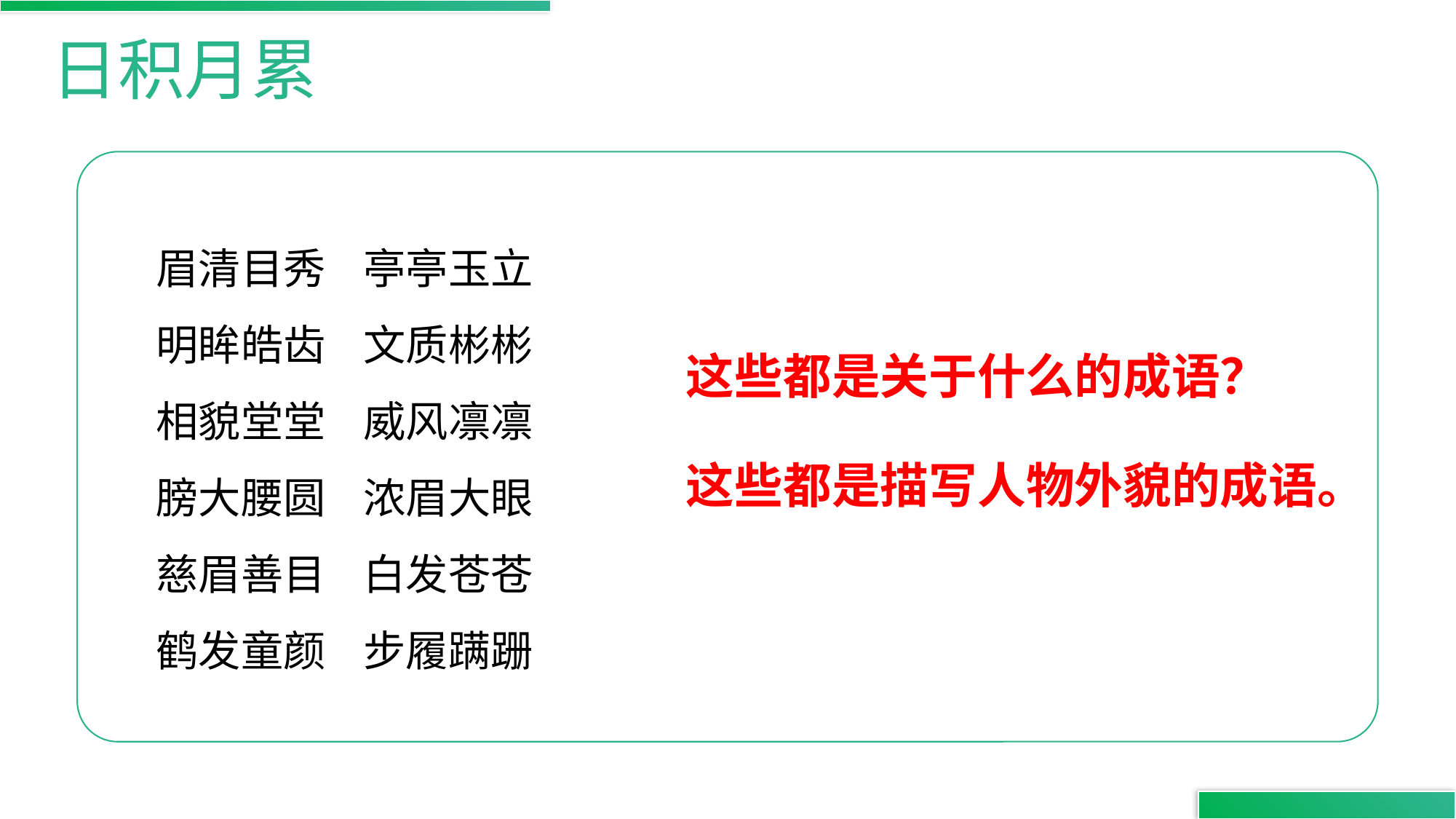

日积月累
眉清目秀    亭亭玉立
明眸皓齿    文质彬彬
相貌堂堂    威风凛凛
膀大腰圆    浓眉大眼
慈眉善目    白发苍苍
鹤发童颜    步履蹒跚
这些都是关于什么的成语？
这些都是描写人物外貌的成语。